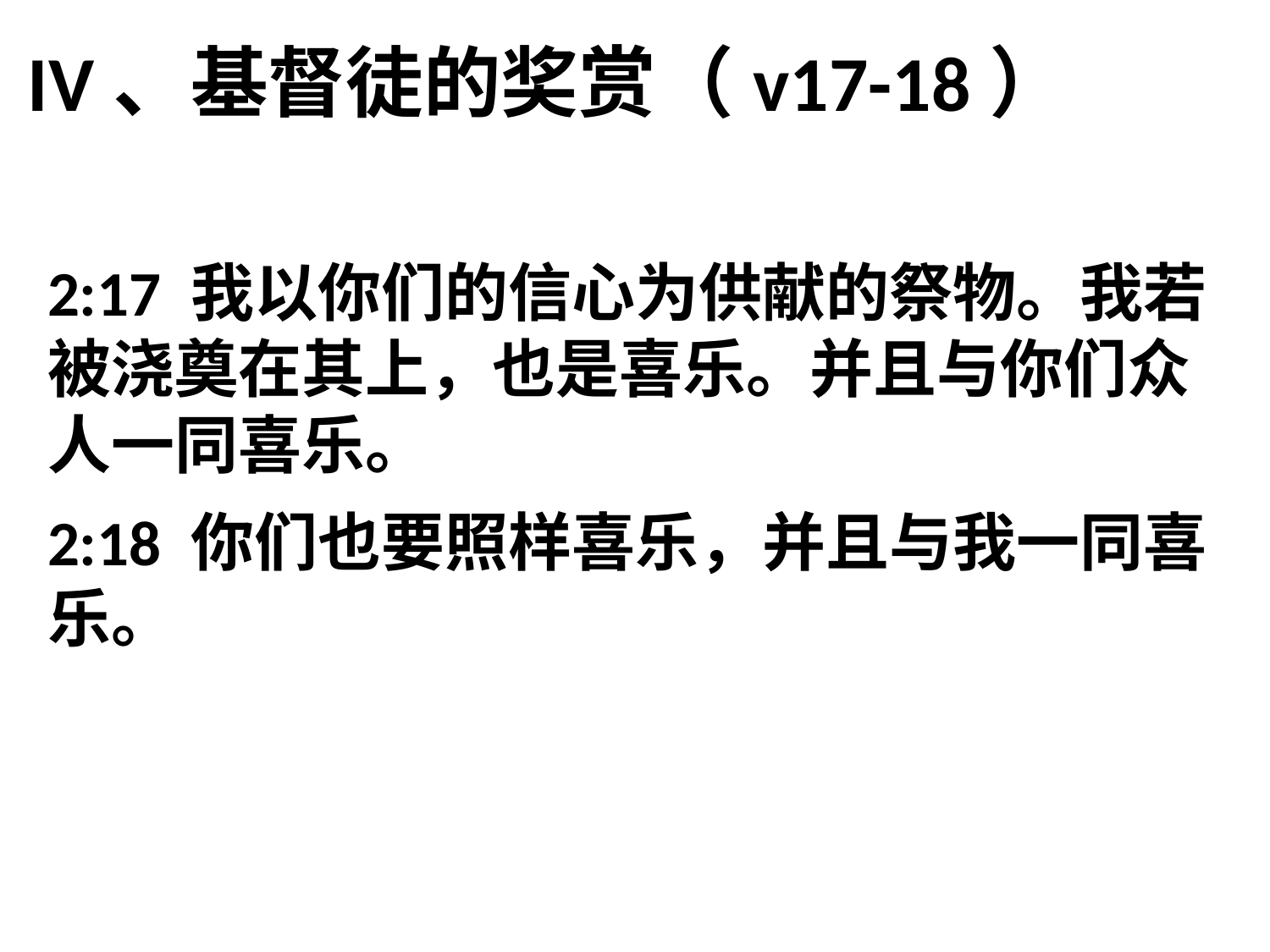

# IV、基督徒的奖赏（v17-18）
2:17 我以你们的信心为供献的祭物。我若被浇奠在其上，也是喜乐。并且与你们众人一同喜乐。
2:18 你们也要照样喜乐，并且与我一同喜乐。